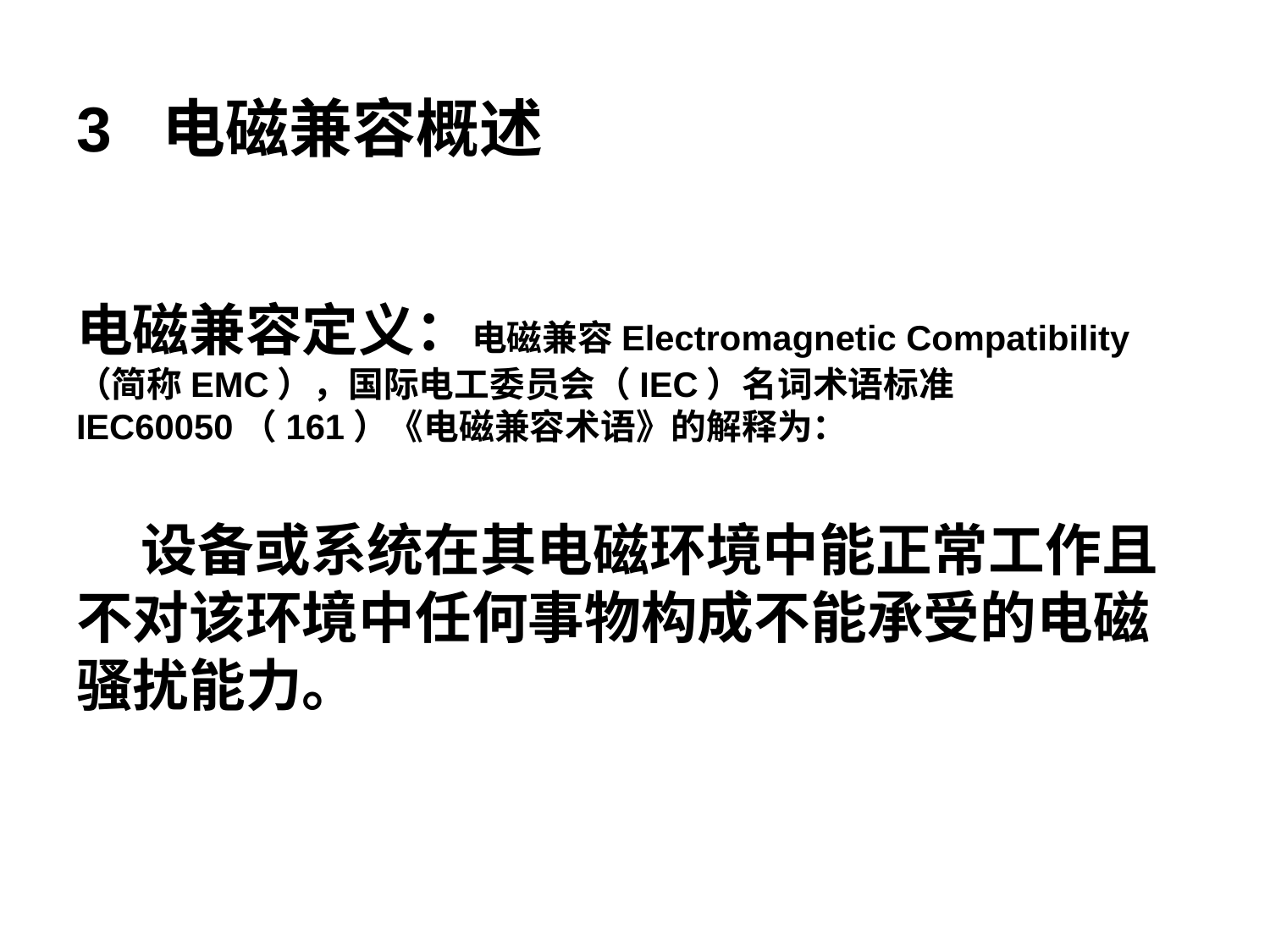

# 3  电磁兼容概述
电磁兼容定义：电磁兼容Electromagnetic Compatibility（简称EMC），国际电工委员会（IEC）名词术语标准IEC60050（161）《电磁兼容术语》的解释为：

    设备或系统在其电磁环境中能正常工作且不对该环境中任何事物构成不能承受的电磁骚扰能力。

14